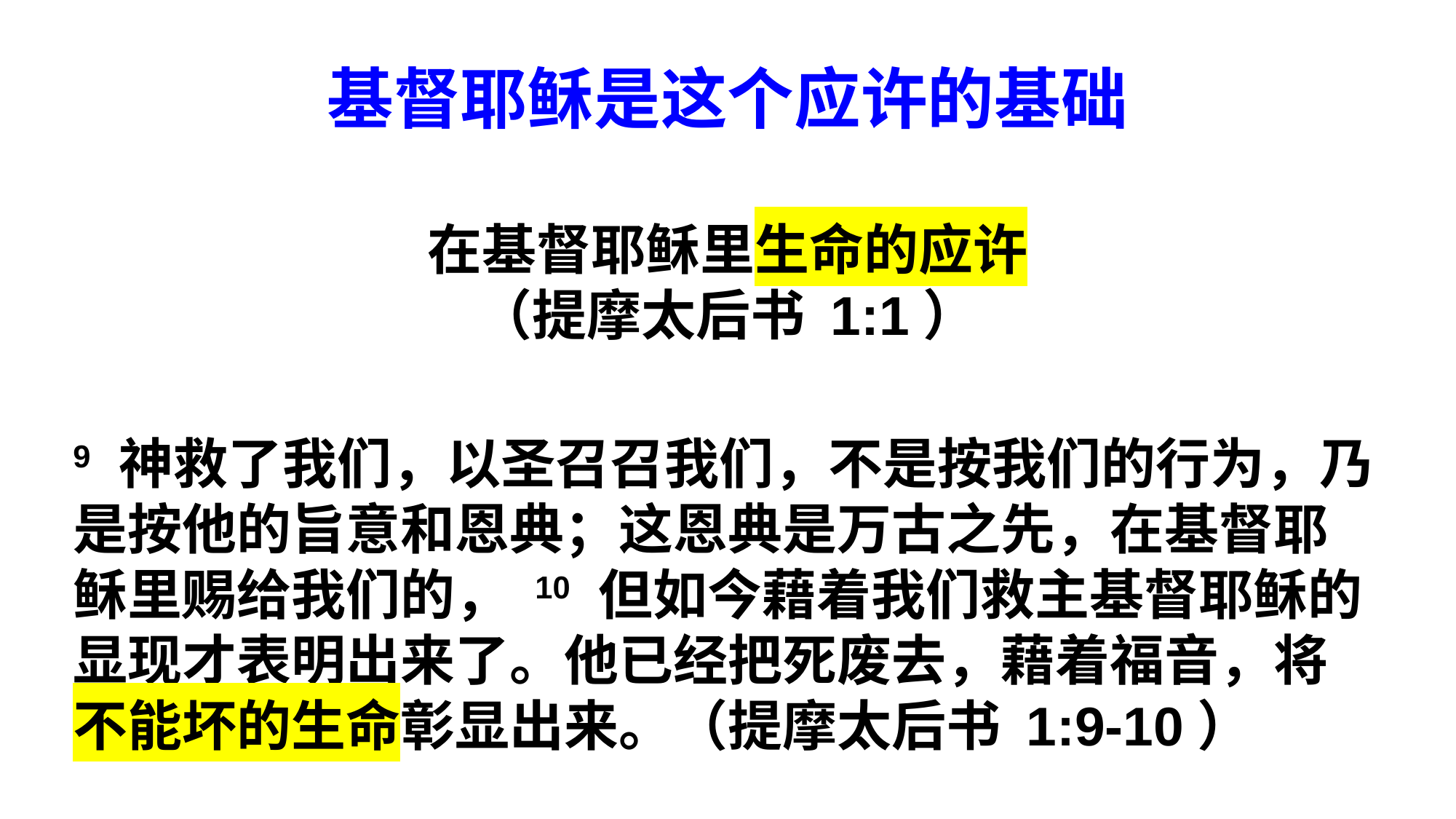

基督耶稣是这个应许的基础
在基督耶稣里生命的应许
（提摩太后书 1:1）
9 神救了我们，以圣召召我们，不是按我们的行为，乃是按他的旨意和恩典；这恩典是万古之先，在基督耶稣里赐给我们的， 10 但如今藉着我们救主基督耶稣的显现才表明出来了。他已经把死废去，藉着福音，将不能坏的生命彰显出来。（提摩太后书 1:9-10）